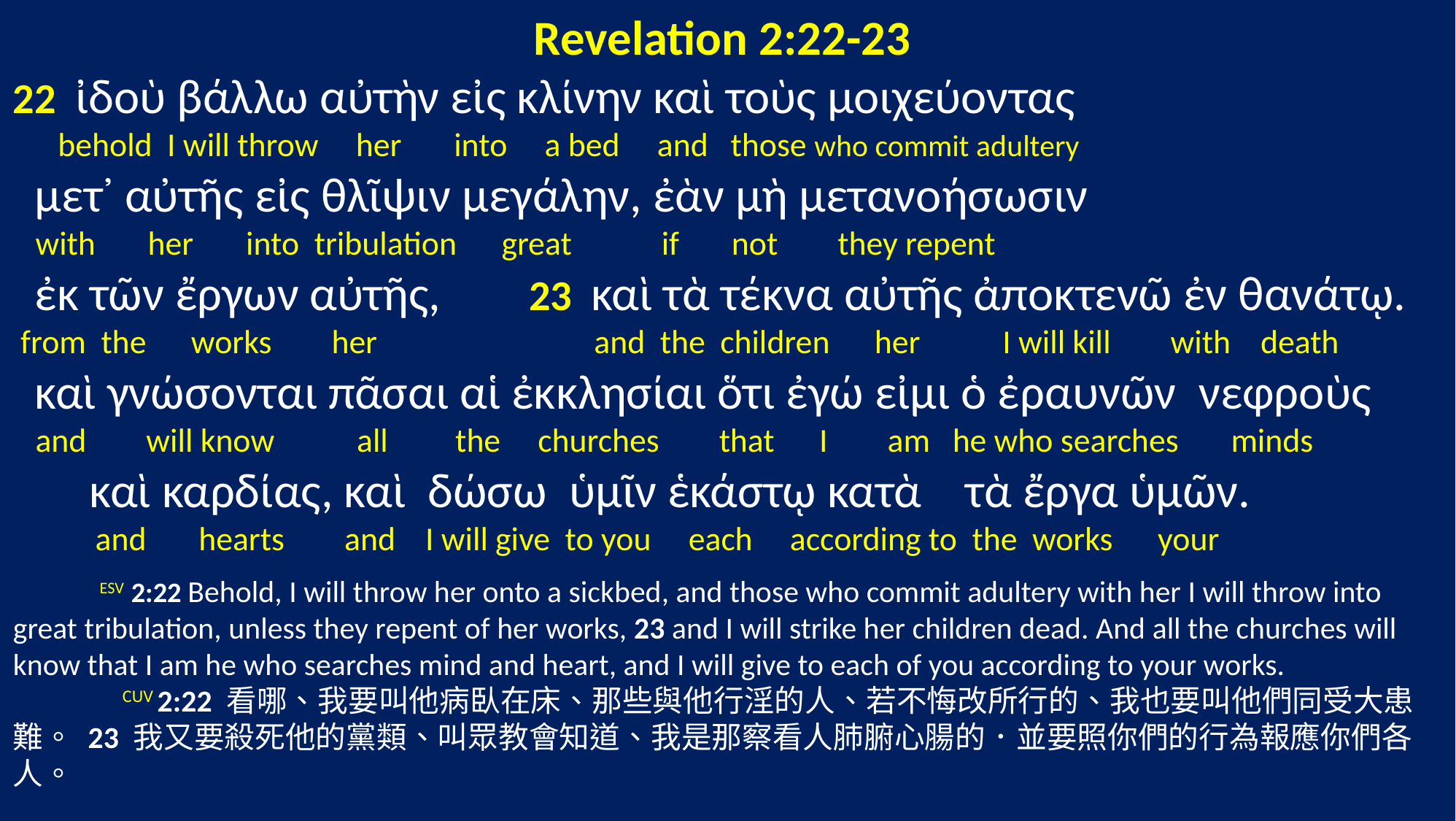

Revelation 2:22-23
22  ἰδοὺ βάλλω αὐτὴν εἰς κλίνην καὶ τοὺς μοιχεύοντας
      behold  I will throw     her       into     a bed     and   those who commit adultery
  μετ᾽ αὐτῆς εἰς θλῖψιν μεγάλην, ἐὰν μὴ μετανοήσωσιν
   with       her       into  tribulation      great            if       not        they repent
  ἐκ τῶν ἔργων αὐτῆς,        23  καὶ τὰ τέκνα αὐτῆς ἀποκτενῶ ἐν θανάτῳ.
 from  the      works        her                             and  the  children      her           I will kill        with    death
  καὶ γνώσονται πᾶσαι αἱ ἐκκλησίαι ὅτι ἐγώ εἰμι ὁ ἐραυνῶν  νεφροὺς
   and        will know           all         the     churches        that      I        am   he who searches       minds
       καὶ καρδίας, καὶ  δώσω  ὑμῖν ἑκάστῳ κατὰ    τὰ ἔργα ὑμῶν.
           and       hearts        and    I will give  to you     each     according to  the  works      your

              ESV  2:22 Behold, I will throw her onto a sickbed, and those who commit adultery with her I will throw into great tribulation, unless they repent of her works, 23 and I will strike her children dead. And all the churches will know that I am he who searches mind and heart, and I will give to each of you according to your works.
	CUV 2:22 看哪、我要叫他病臥在床、那些與他行淫的人、若不悔改所行的、我也要叫他們同受大患難。 23 我又要殺死他的黨類、叫眾教會知道、我是那察看人肺腑心腸的．並要照你們的行為報應你們各人。